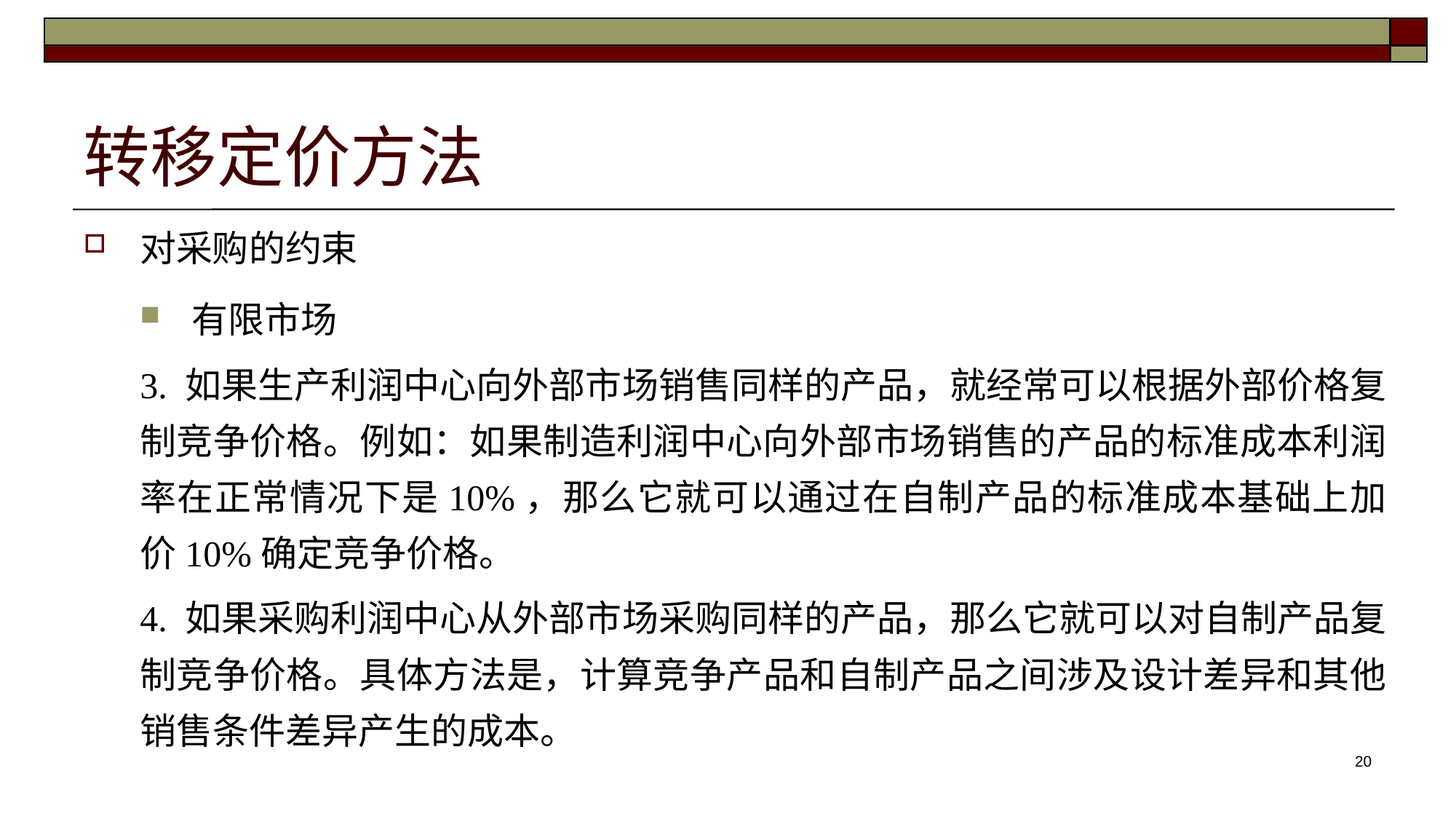

# 转移定价方法
对采购的约束
有限市场
3. 如果生产利润中心向外部市场销售同样的产品，就经常可以根据外部价格复制竞争价格。例如：如果制造利润中心向外部市场销售的产品的标准成本利润率在正常情况下是10%，那么它就可以通过在自制产品的标准成本基础上加价10%确定竞争价格。
4. 如果采购利润中心从外部市场采购同样的产品，那么它就可以对自制产品复制竞争价格。具体方法是，计算竞争产品和自制产品之间涉及设计差异和其他销售条件差异产生的成本。

20